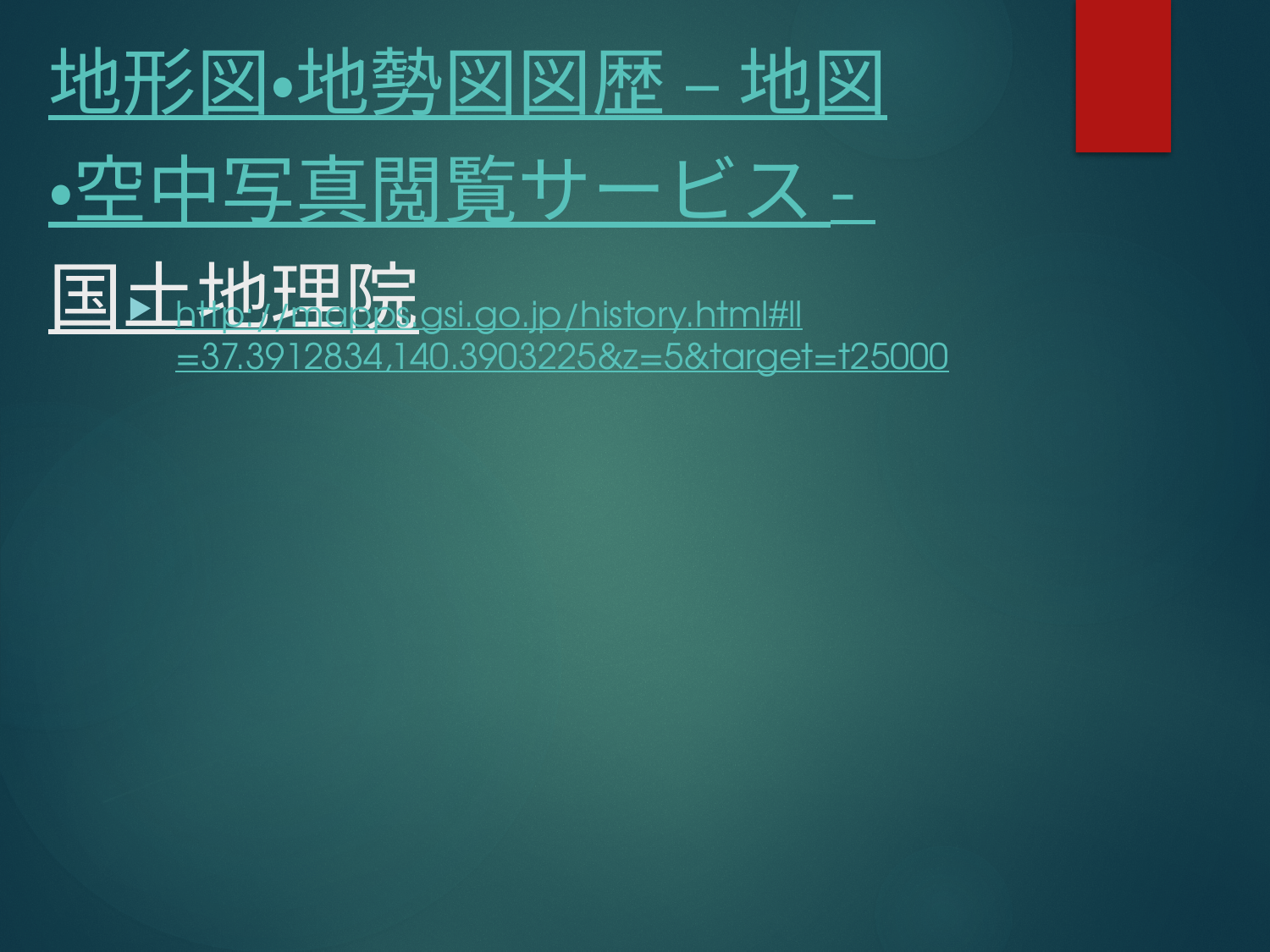

# 地形図・地勢図図歴 – 地図・空中写真閲覧サービス - 国土地理院
http://mapps.gsi.go.jp/history.html#ll=37.3912834,140.3903225&z=5&target=t25000